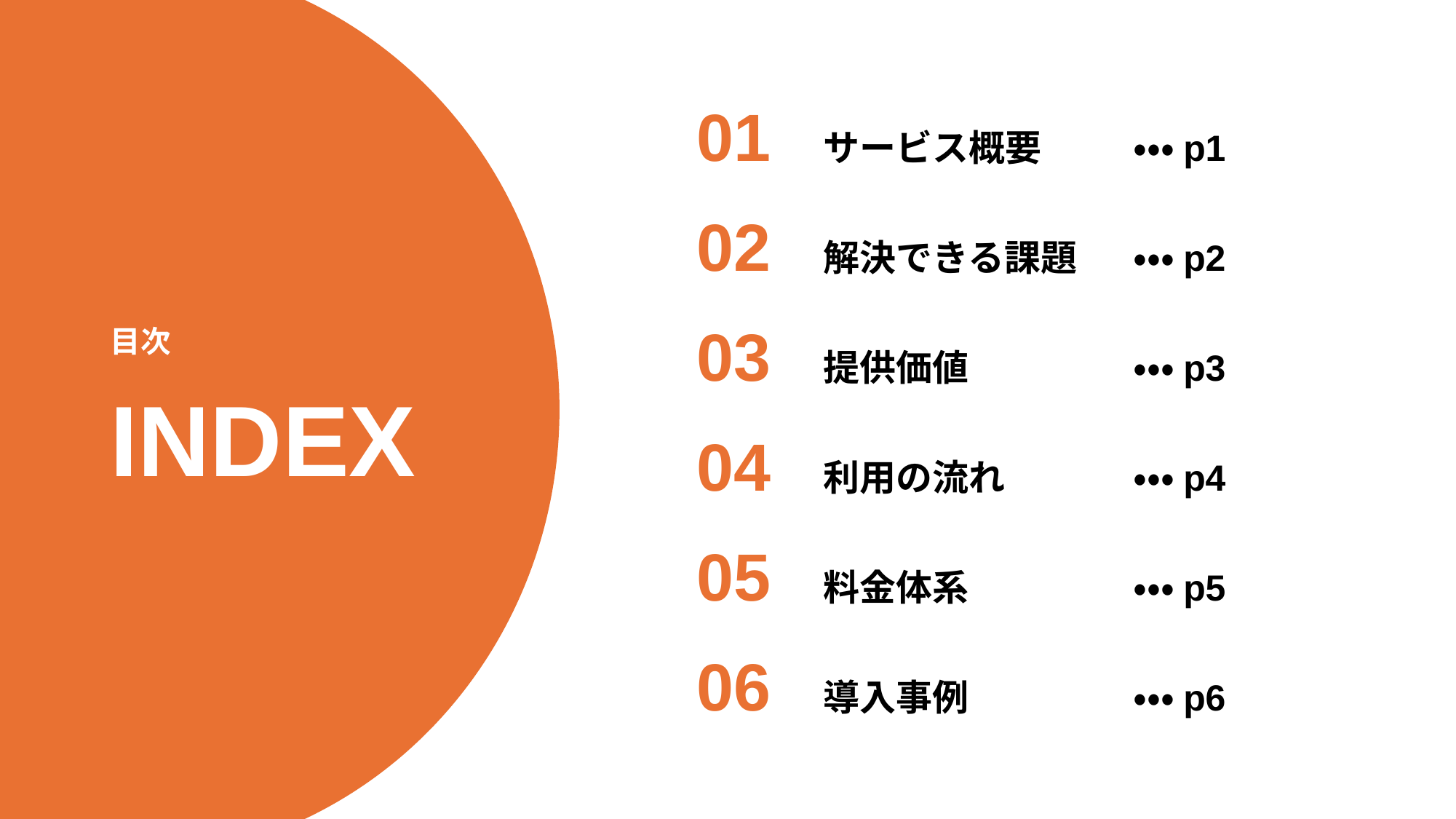

01　サービス概要	・・・p1
02　解決できる課題	・・・p2
03　提供価値		・・・p3
04　利用の流れ		・・・p4
05　料金体系		・・・p5
06　導入事例		・・・p6
目次
INDEX